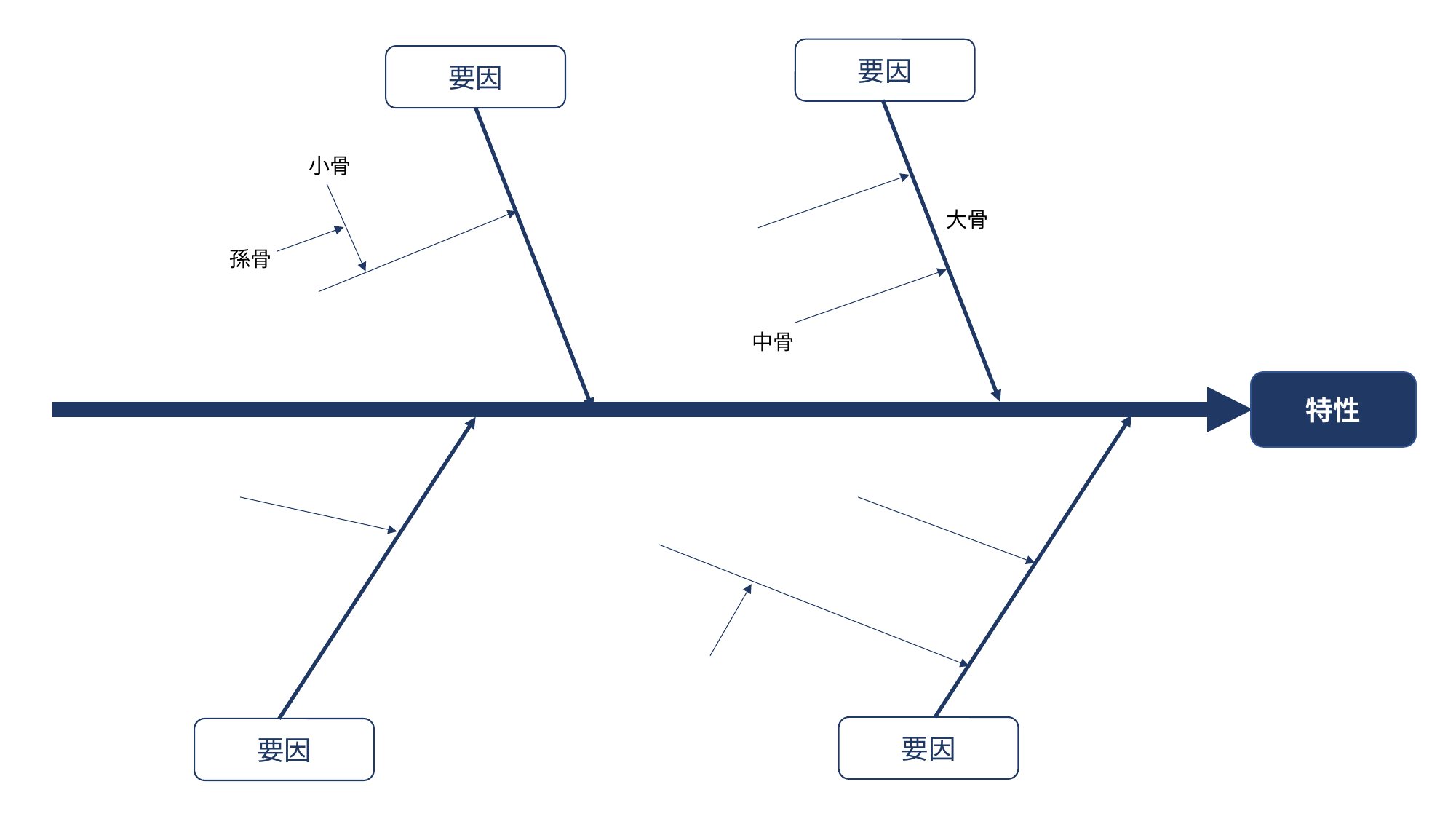

要因
要因
小骨
大骨
孫骨
中骨
特性
要因
要因